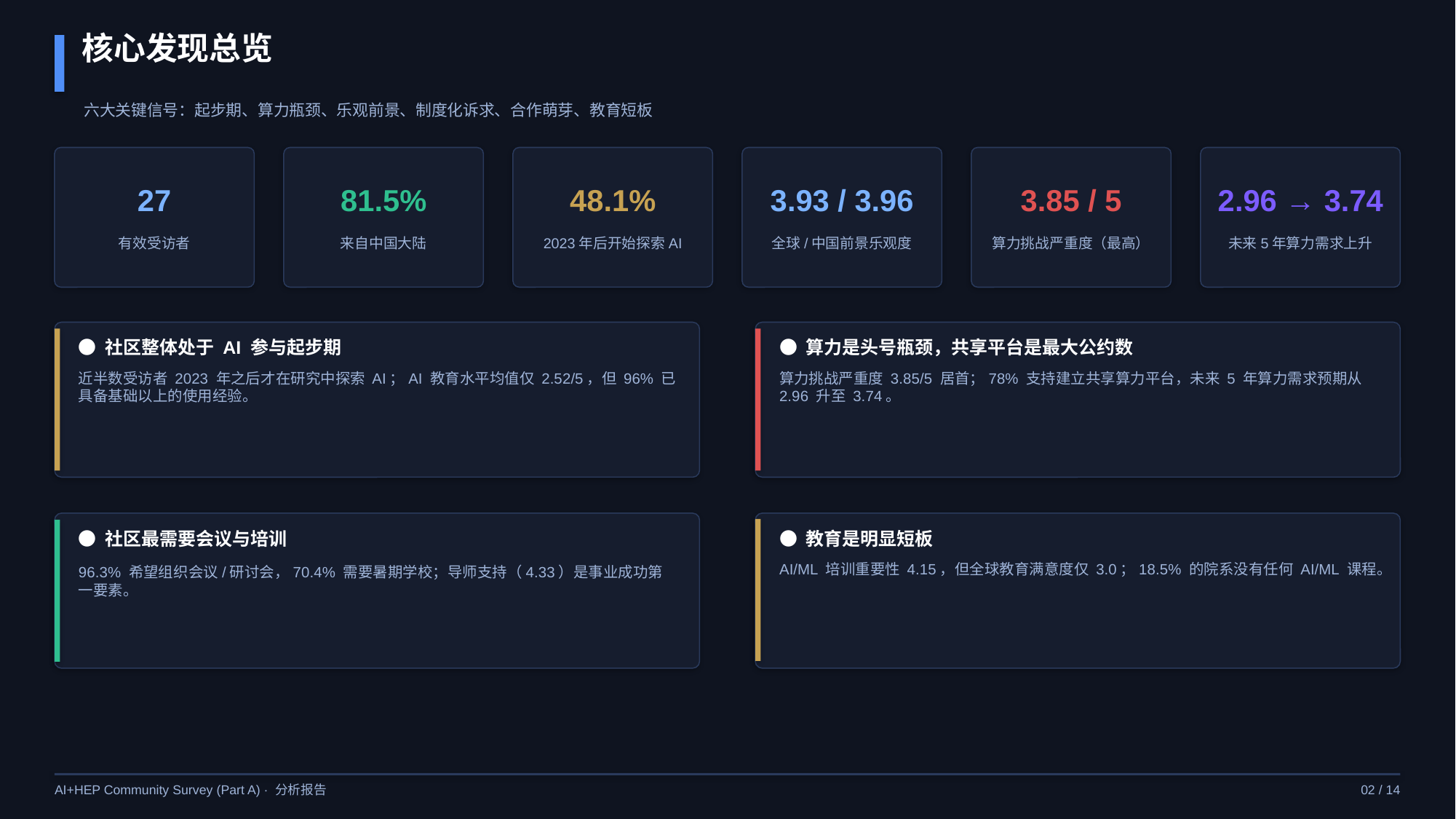

核心发现总览

六大关键信号：起步期、算力瓶颈、乐观前景、制度化诉求、合作萌芽、教育短板

27
81.5%
48.1%
3.93 / 3.96
3.85 / 5
2.96 → 3.74
有效受访者
来自中国大陆
2023年后开始探索AI
全球/中国前景乐观度
算力挑战严重度（最高）
未来5年算力需求上升

● 社区整体处于 AI 参与起步期
● 算力是头号瓶颈，共享平台是最大公约数
近半数受访者 2023 年之后才在研究中探索 AI；AI 教育水平均值仅 2.52/5，但 96% 已具备基础以上的使用经验。
算力挑战严重度 3.85/5 居首；78% 支持建立共享算力平台，未来 5 年算力需求预期从 2.96 升至 3.74。

● 社区最需要会议与培训
● 教育是明显短板
AI/ML 培训重要性 4.15，但全球教育满意度仅 3.0；18.5% 的院系没有任何 AI/ML 课程。
96.3% 希望组织会议/研讨会，70.4% 需要暑期学校；导师支持（4.33）是事业成功第一要素。

AI+HEP Community Survey (Part A) · 分析报告
02 / 14